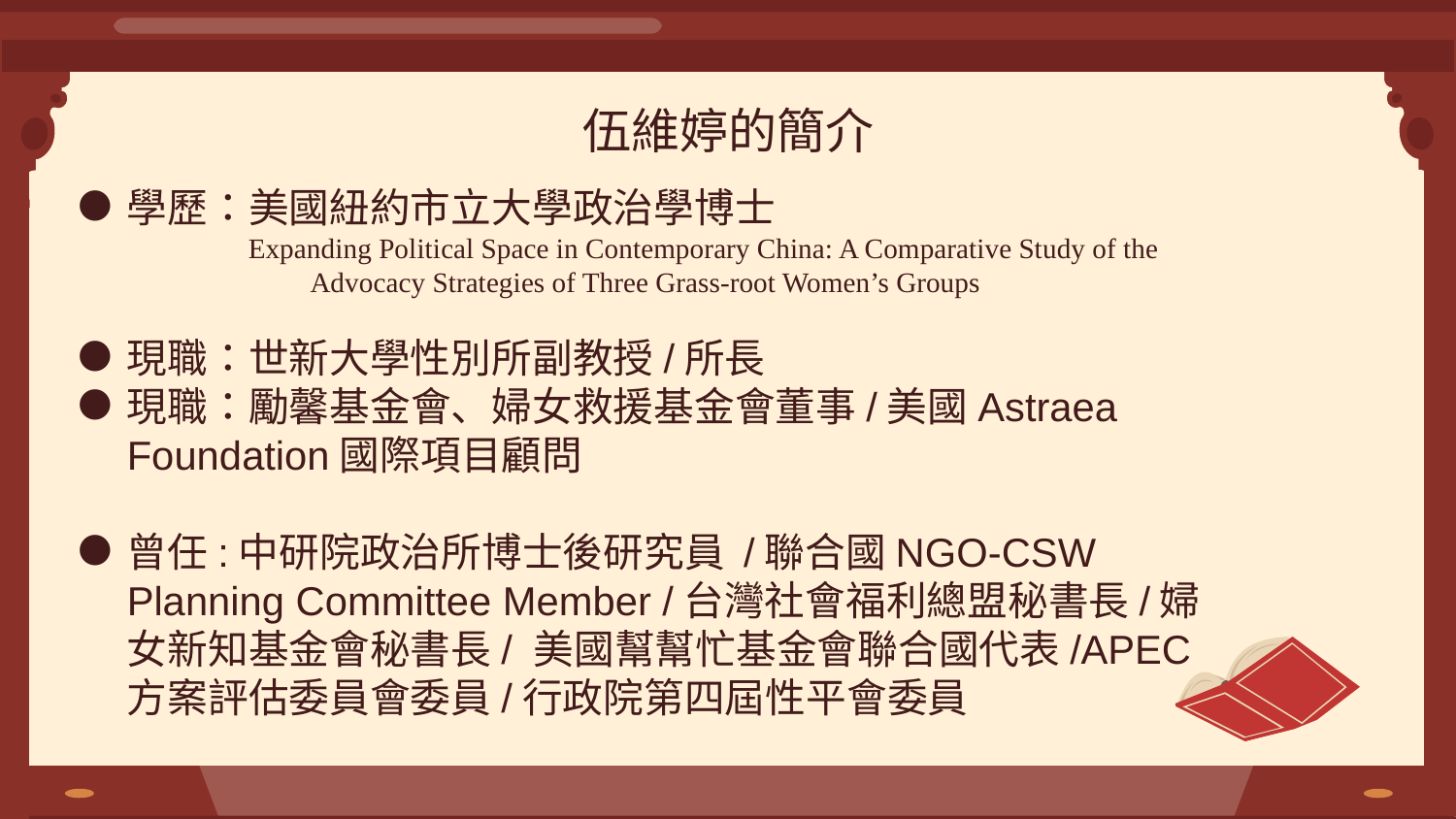

# 伍維婷的簡介
學歷：美國紐約市立大學政治學博士
Expanding Political Space in Contemporary China: A Comparative Study of the                 Advocacy Strategies of Three Grass-root Women’s Groups

現職：世新大學性別所副教授/所長
現職：勵馨基金會、婦女救援基金會董事/美國Astraea Foundation國際項目顧問

曾任:中研院政治所博士後研究員 /聯合國NGO-CSW Planning Committee Member /台灣社會福利總盟秘書長/婦女新知基金會秘書長/ 美國幫幫忙基金會聯合國代表/APEC方案評估委員會委員/行政院第四屆性平會委員